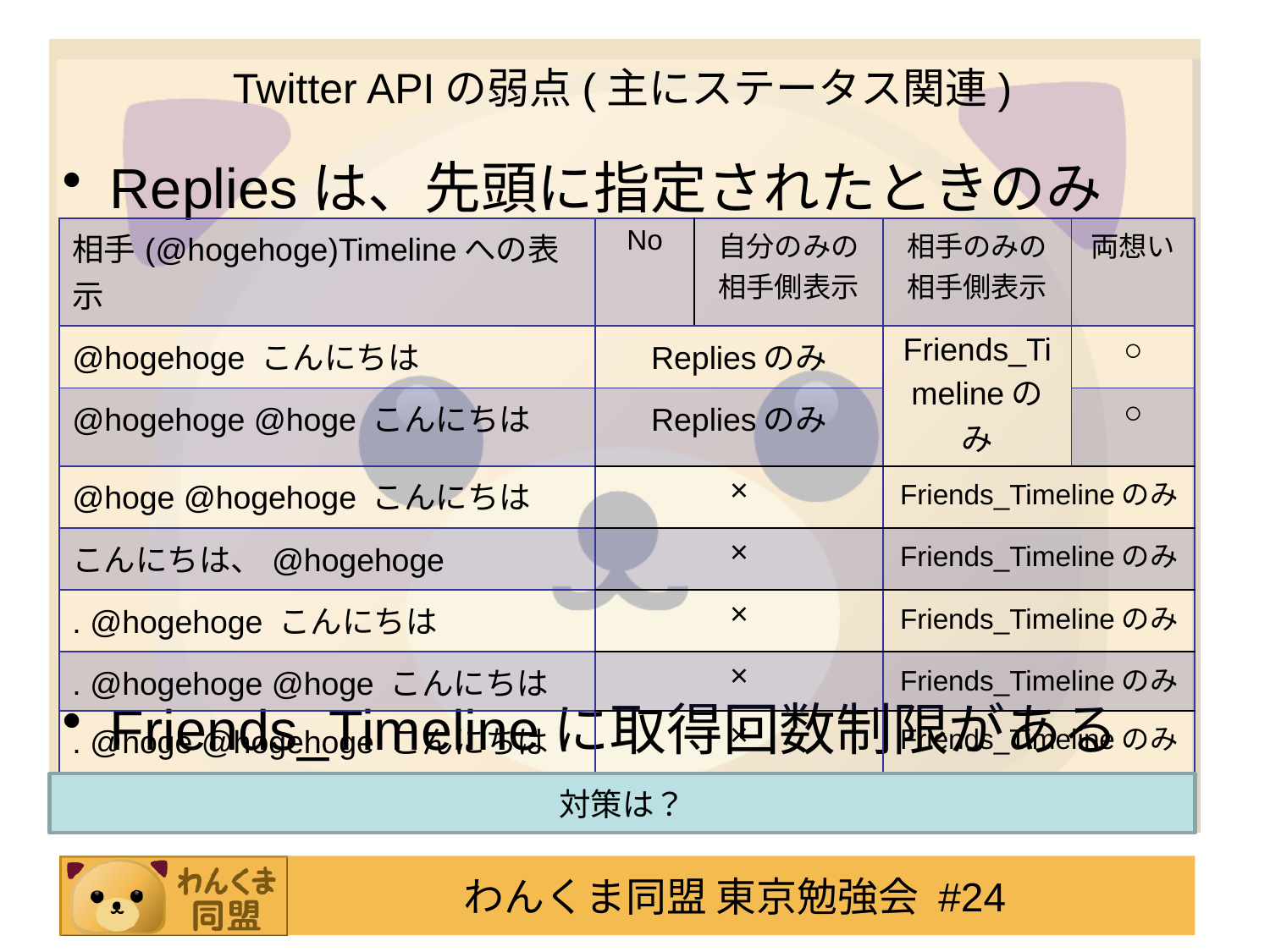

# Twitter APIの弱点(主にステータス関連)
Repliesは、先頭に指定されたときのみ
Friends_Timelineに取得回数制限がある

| 相手(@hogehoge)Timelineへの表示 | No | 自分のみの相手側表示 | 相手のみの 相手側表示 | 両想い |
| --- | --- | --- | --- | --- |
| @hogehoge こんにちは | Repliesのみ |  | Friends\_Timelineのみ | ○ |
| @hogehoge @hoge こんにちは | Repliesのみ |  |  | ○ |
| @hoge @hogehoge こんにちは | × |  | Friends\_Timelineのみ |  |
| こんにちは、@hogehoge | × |  | Friends\_Timelineのみ |  |
| . @hogehoge こんにちは | × |  | Friends\_Timelineのみ |  |
| . @hogehoge @hoge こんにちは | × |  | Friends\_Timelineのみ |  |
| . @hoge @hogehoge こんにちは | × |  | Friends\_Timelineのみ |  |
対策は？